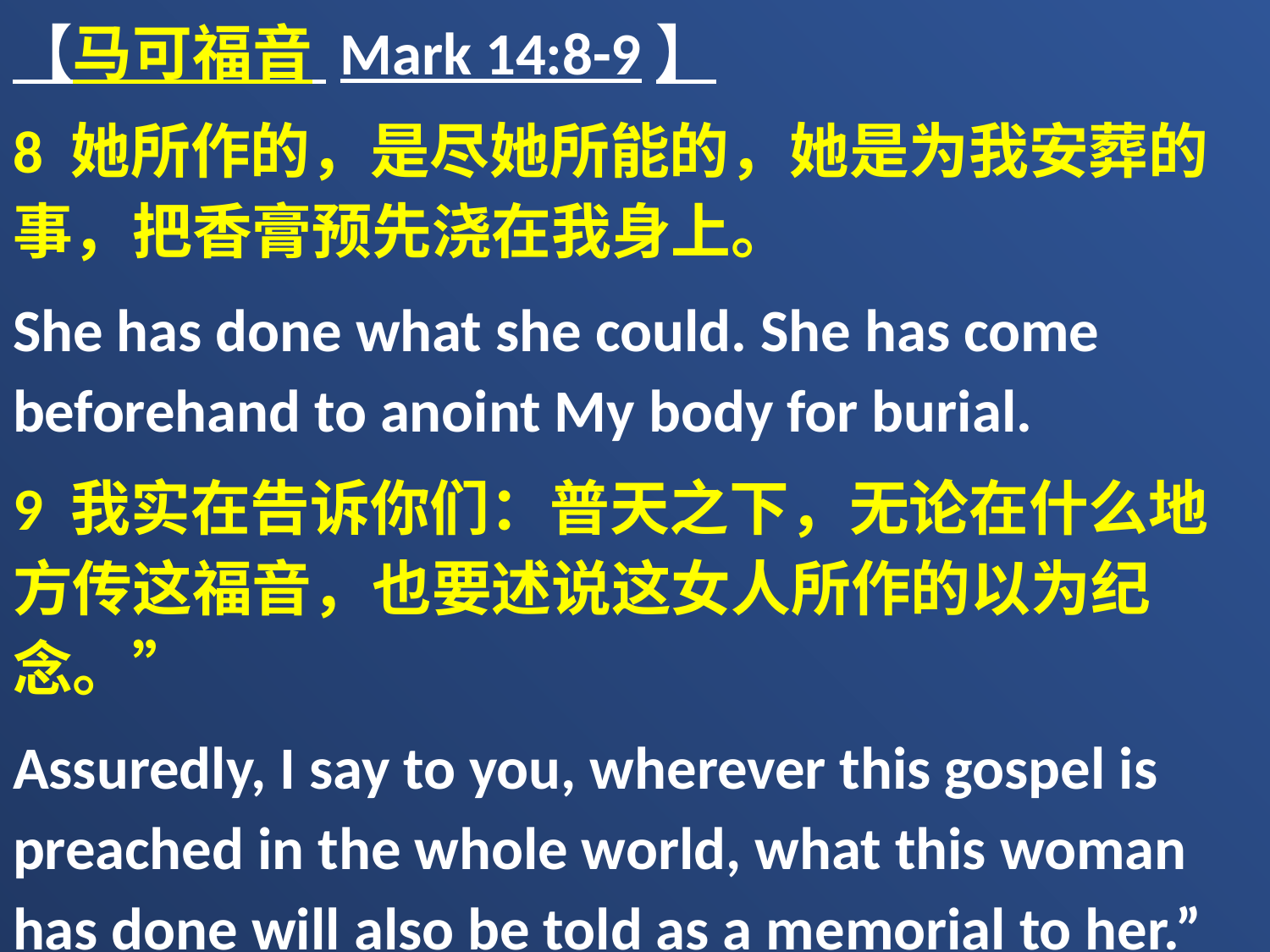

【马可福音 Mark 14:8-9】
8 她所作的，是尽她所能的，她是为我安葬的事，把香膏预先浇在我身上。
She has done what she could. She has come beforehand to anoint My body for burial.
9 我实在告诉你们：普天之下，无论在什么地方传这福音，也要述说这女人所作的以为纪念。”
Assuredly, I say to you, wherever this gospel is preached in the whole world, what this woman has done will also be told as a memorial to her.”